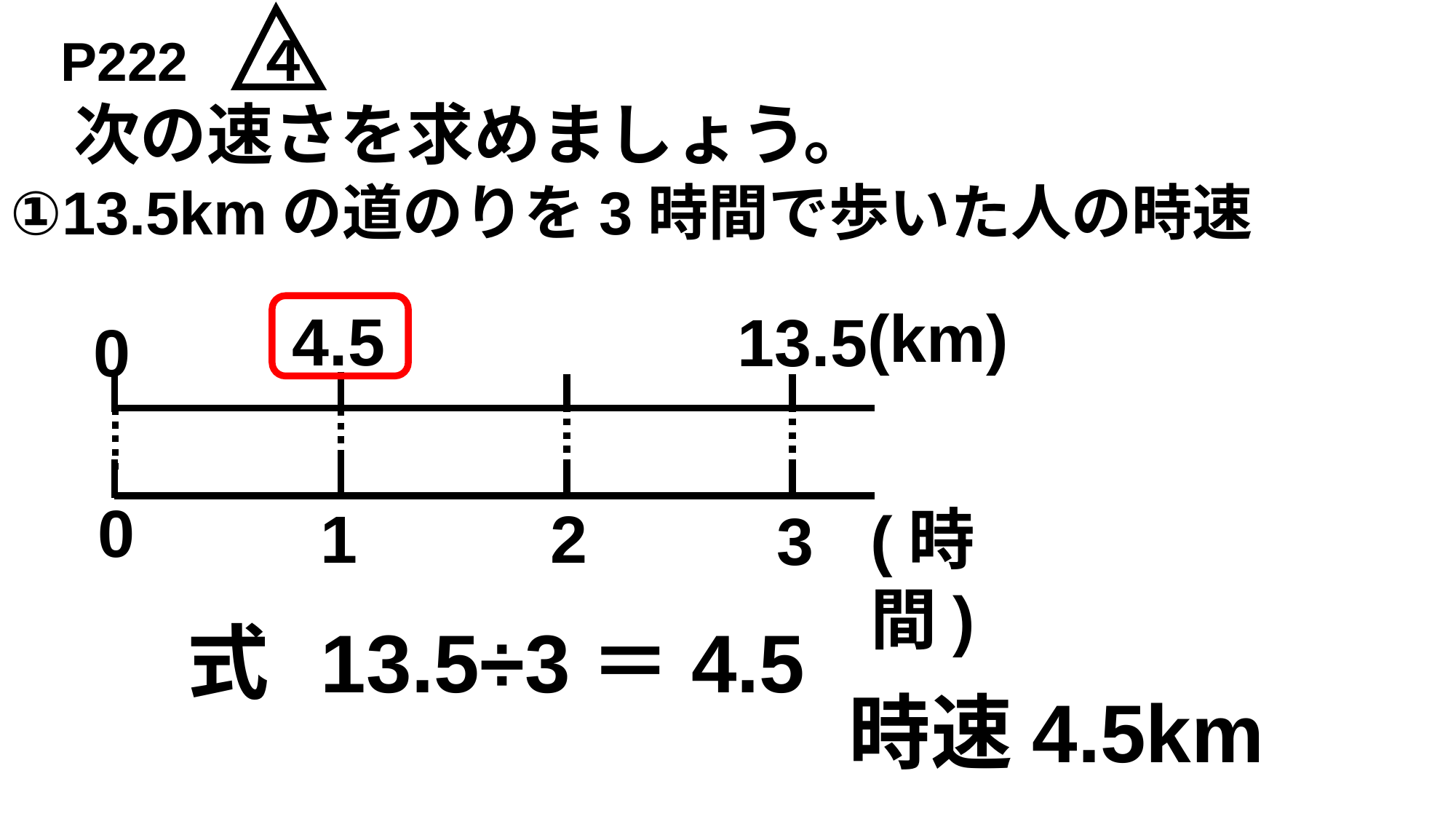

P222　４
次の速さを求めましょう。
①13.5kmの道のりを3時間で歩いた人の時速
(km)
4.5
13.5

0
0
1
2
(時間)
3
13.5÷3＝4.5
式
時速4.5km